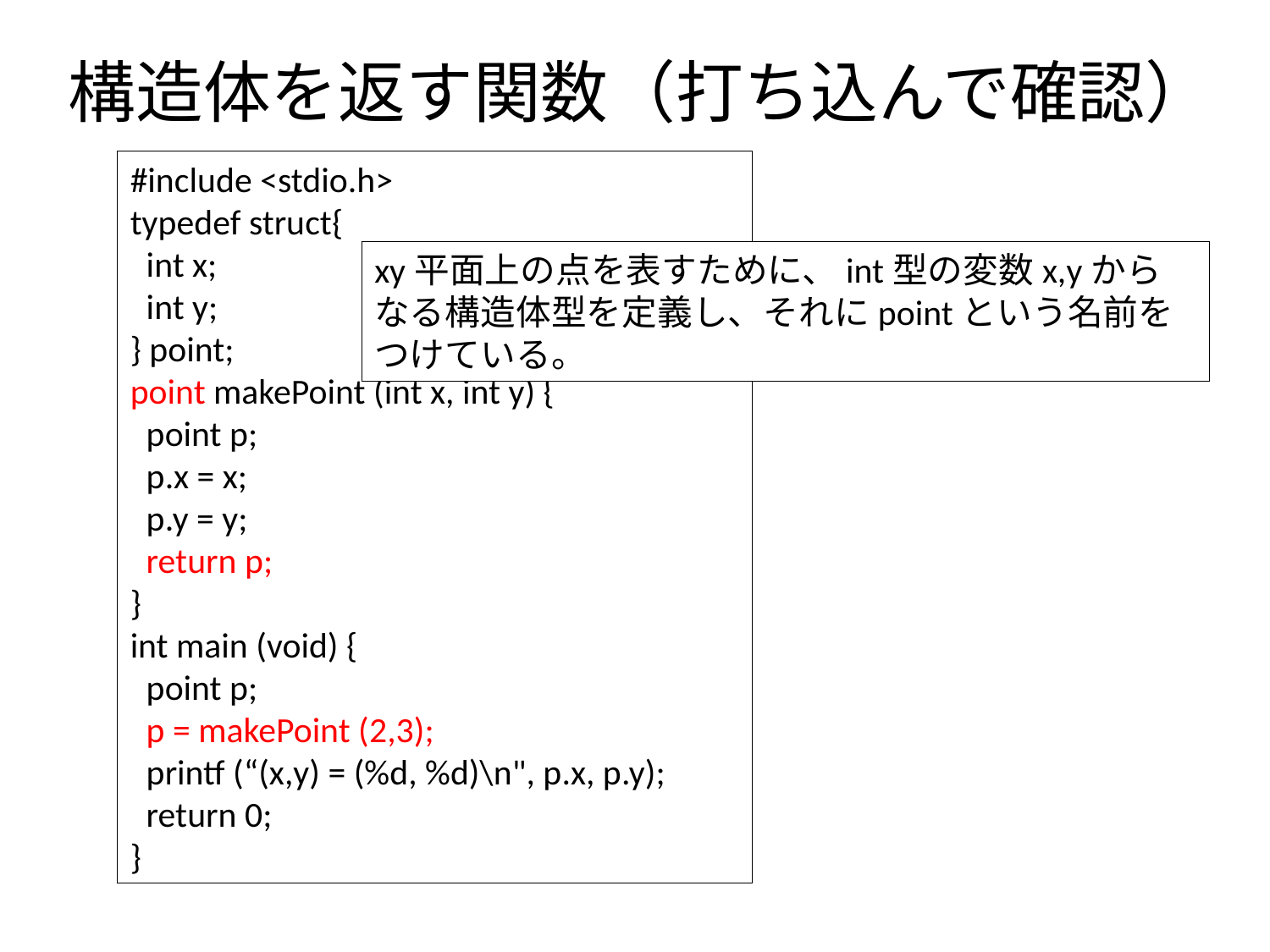

# 構造体を返す関数（打ち込んで確認）
#include <stdio.h>
typedef struct{
  int x;
  int y;
} point;
point makePoint (int x, int y) {
  point p;
  p.x = x;
  p.y = y;
  return p;
}
int main (void) {
  point p;
  p = makePoint (2,3);
  printf (“(x,y) = (%d, %d)\n", p.x, p.y);
  return 0;
}
xy平面上の点を表すために、int型の変数x,yからなる構造体型を定義し、それにpointという名前をつけている。